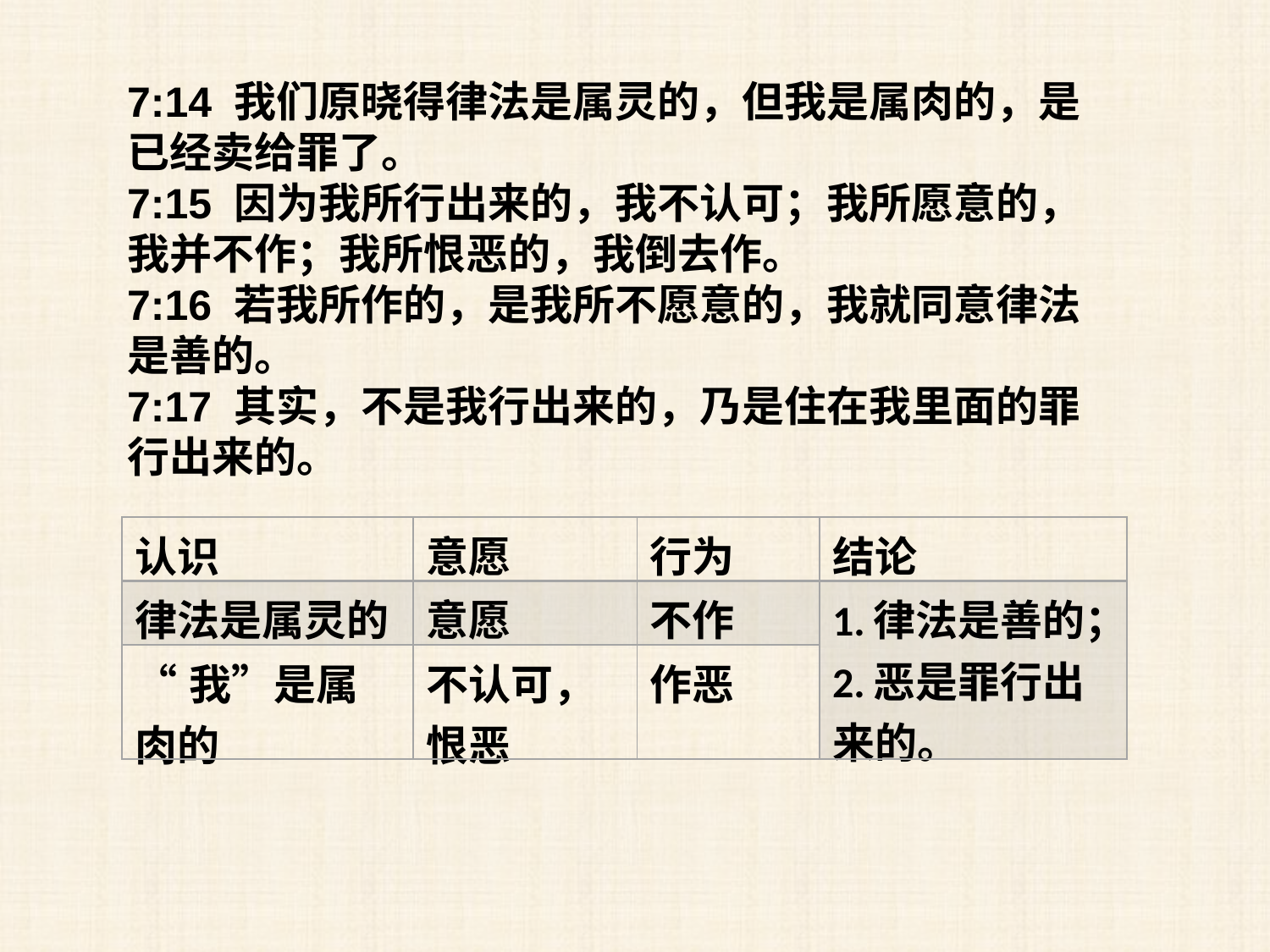

7:14 我们原晓得律法是属灵的，但我是属肉的，是已经卖给罪了。
7:15 因为我所行出来的，我不认可；我所愿意的，我并不作；我所恨恶的，我倒去作。
7:16 若我所作的，是我所不愿意的，我就同意律法是善的。
7:17 其实，不是我行出来的，乃是住在我里面的罪行出来的。
| 认识 | 意愿 | 行为 | 结论 |
| --- | --- | --- | --- |
| 律法是属灵的 | 意愿 | 不作 | 1.律法是善的； 2.恶是罪行出来的。 |
| “我”是属肉的 | 不认可， 恨恶 | 作恶 |  |